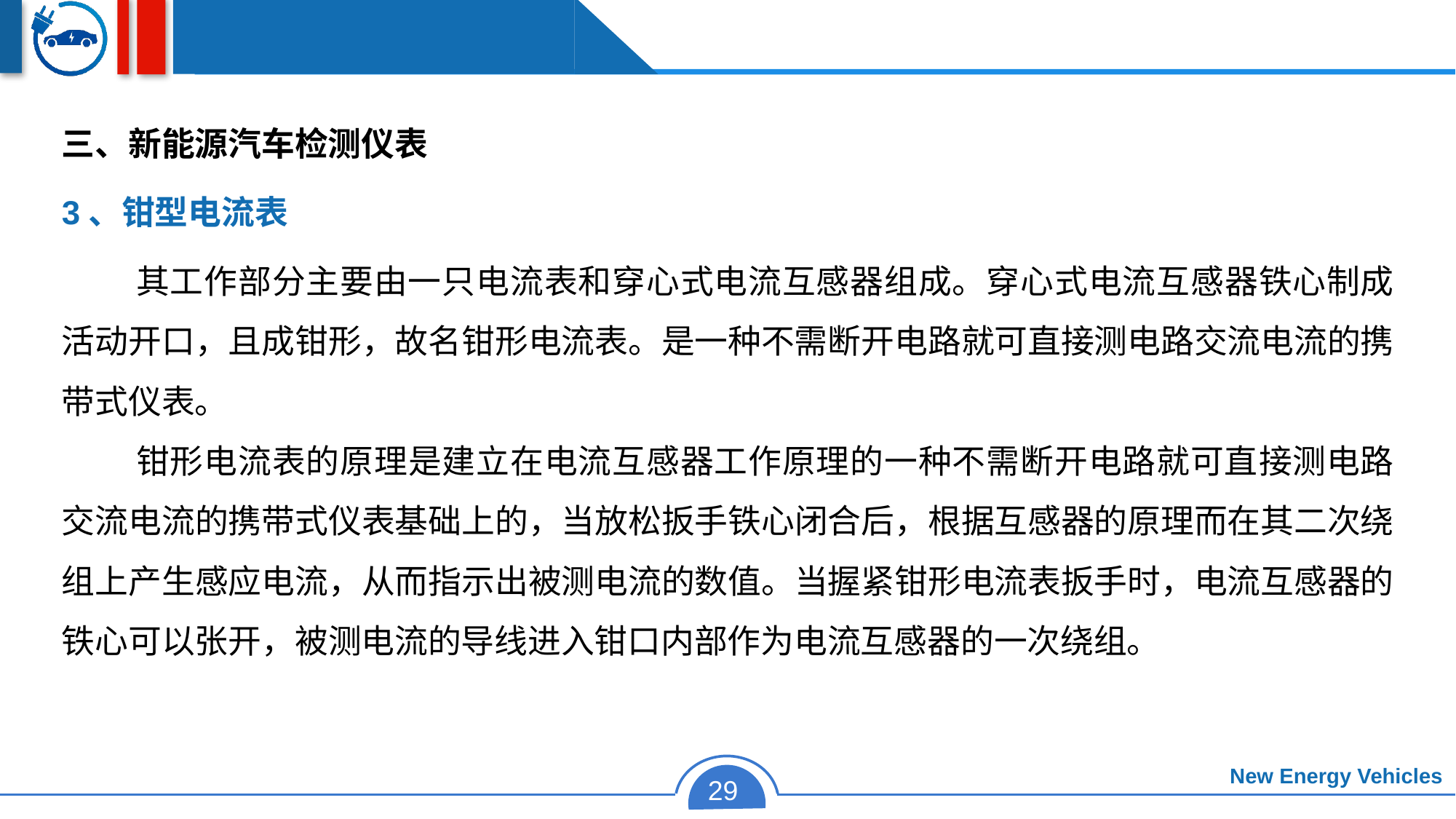

三、新能源汽车检测仪表
3、钳型电流表
        其工作部分主要由一只电流表和穿心式电流互感器组成。穿心式电流互感器铁心制成活动开口，且成钳形，故名钳形电流表。是一种不需断开电路就可直接测电路交流电流的携带式仪表。
        钳形电流表的原理是建立在电流互感器工作原理的一种不需断开电路就可直接测电路交流电流的携带式仪表基础上的，当放松扳手铁心闭合后，根据互感器的原理而在其二次绕组上产生感应电流，从而指示出被测电流的数值。当握紧钳形电流表扳手时，电流互感器的铁心可以张开，被测电流的导线进入钳口内部作为电流互感器的一次绕组。